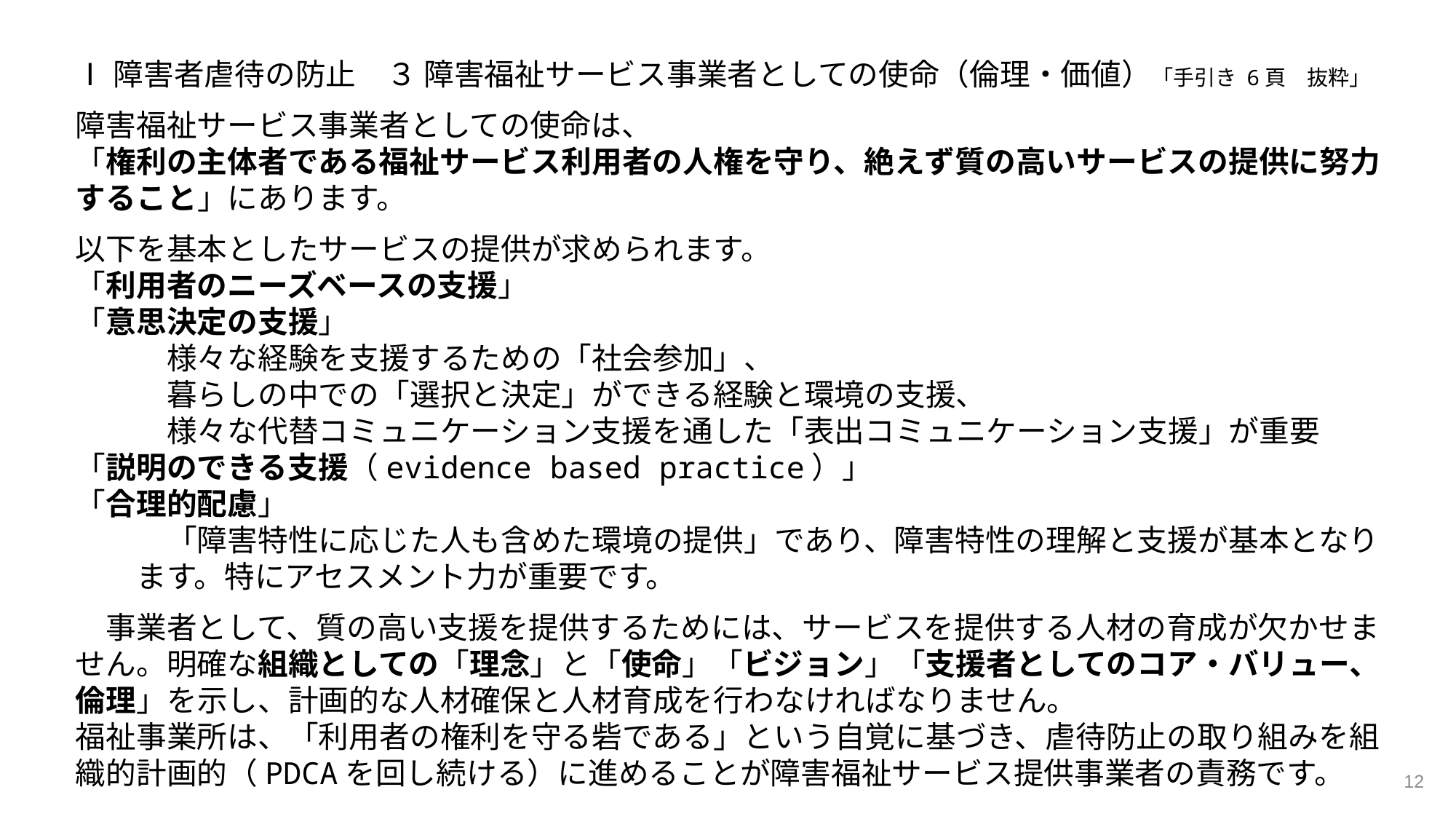

Ⅰ障害者虐待の防止　３ 障害福祉サービス事業者としての使命（倫理・価値）「手引き 6頁　抜粋」

障害福祉サービス事業者としての使命は、
「権利の主体者である福祉サービス利用者の人権を守り、絶えず質の高いサービスの提供に努力すること」にあります。

以下を基本としたサービスの提供が求められます。
「利用者のニーズベースの支援」
「意思決定の支援」
　　　様々な経験を支援するための「社会参加」、
　　　暮らしの中での「選択と決定」ができる経験と環境の支援、
　　　様々な代替コミュニケーション支援を通した「表出コミュニケーション支援」が重要
「説明のできる支援（evidence based practice）」
「合理的配慮」
　　　「障害特性に応じた人も含めた環境の提供」であり、障害特性の理解と支援が基本となり
　　ます。特にアセスメント力が重要です。

　事業者として、質の高い支援を提供するためには、サービスを提供する人材の育成が欠かせません。明確な組織としての「理念」と「使命」「ビジョン」「支援者としてのコア・バリュー、倫理」を示し、計画的な人材確保と人材育成を行わなければなりません。
福祉事業所は、「利用者の権利を守る砦である」という自覚に基づき、虐待防止の取り組みを組織的計画的（PDCAを回し続ける）に進めることが障害福祉サービス提供事業者の責務です。
12